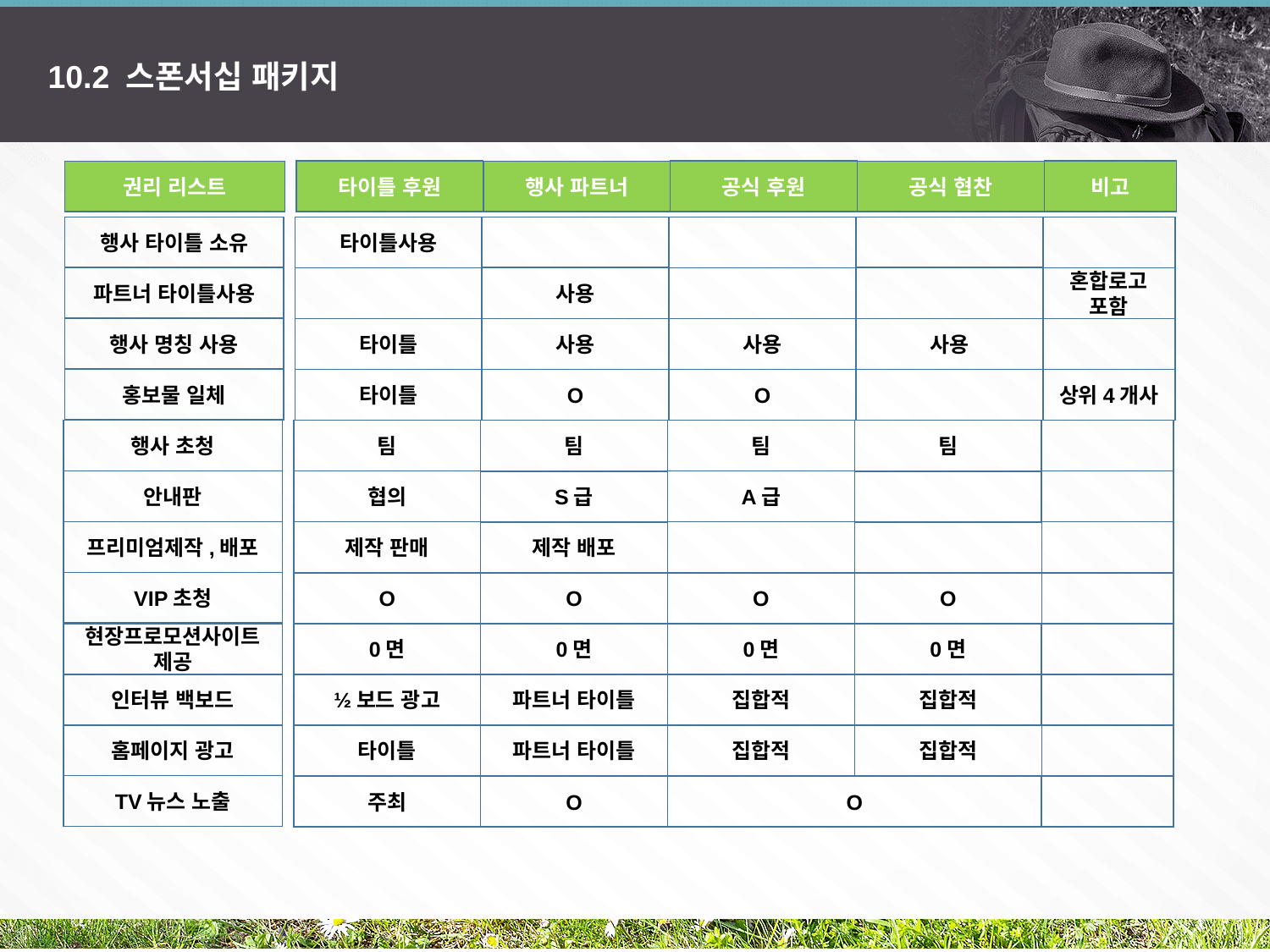

10.2 스폰서십 패키지
타이틀 후원
공식 후원
비고
행사 파트너
공식 협찬
권리 리스트
타이틀사용

행사 타이틀 소유
파트너 타이틀사용

혼합로고
포함
사용

행사 명칭 사용
홍보물 일체
타이틀
사용

사용
사용
타이틀
O
상위4개사
O

팀
팀

팀
팀
행사 초청
안내판
협의
A급

S급

프리미엄제작,배포
VIP초청
제작 판매

제작 배포

O
O

O
O
0면
0면

0면
0면
현장프로모션사이트제공
인터뷰 백보드
½보드 광고
집합적

파트너 타이틀
집합적
홈페이지 광고
타이틀
집합적

파트너 타이틀
집합적
TV뉴스 노출
주최
O

O